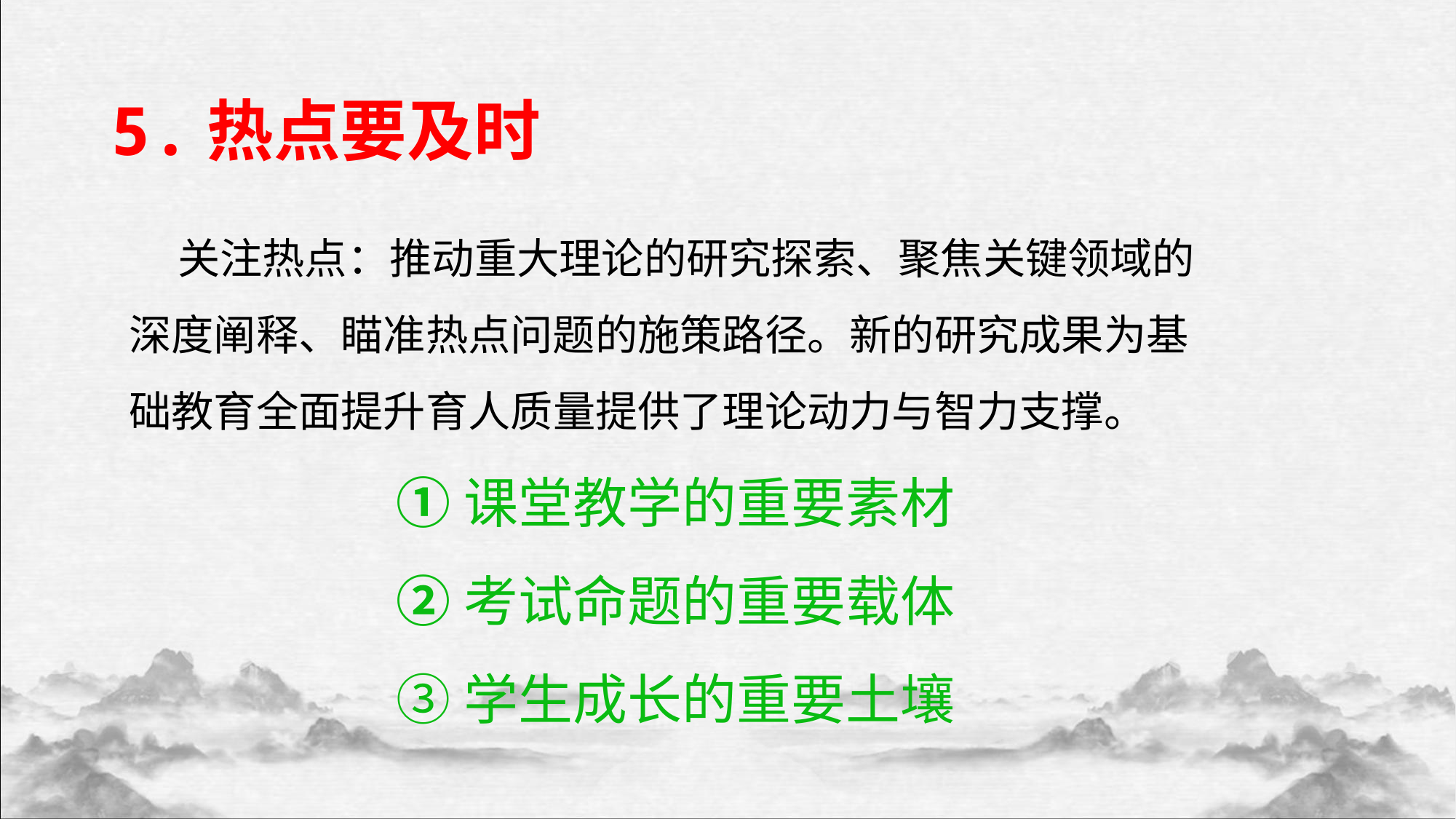

5.热点要及时
    关注热点：推动重大理论的研究探索、聚焦关键领域的深度阐释、瞄准热点问题的施策路径。新的研究成果为基础教育全面提升育人质量提供了理论动力与智力支撑。
①课堂教学的重要素材
②考试命题的重要载体
③学生成长的重要土壤